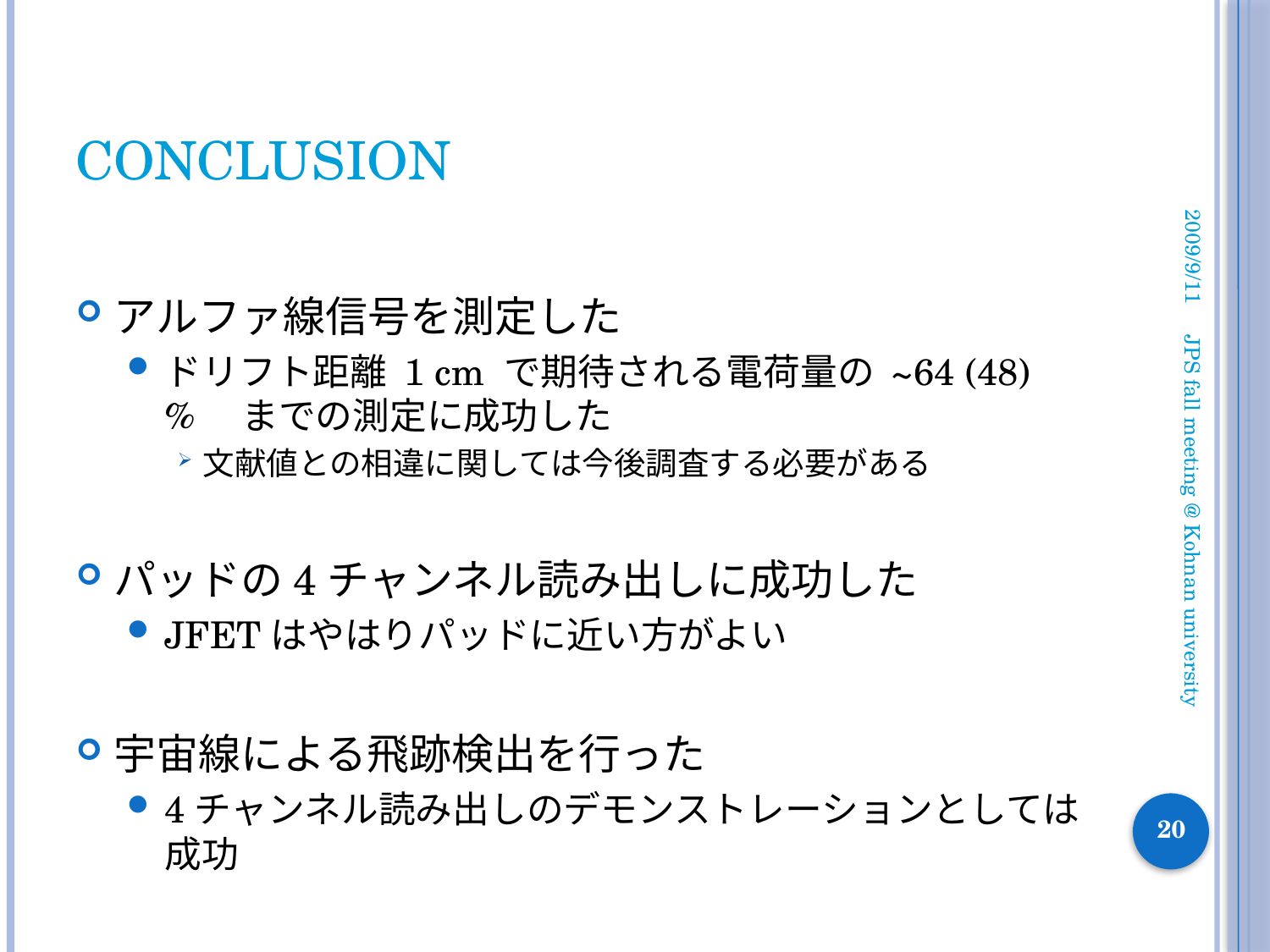

# Conclusion
2009/9/11

アルファ線信号を測定した
ドリフト距離 1 cm で期待される電荷量の ~64 (48) %　までの測定に成功した
文献値との相違に関しては今後調査する必要がある

パッドの4チャンネル読み出しに成功した
JFETはやはりパッドに近い方がよい

宇宙線による飛跡検出を行った
4チャンネル読み出しのデモンストレーションとしては成功

JPS fall meeting @ Kohnan university
20